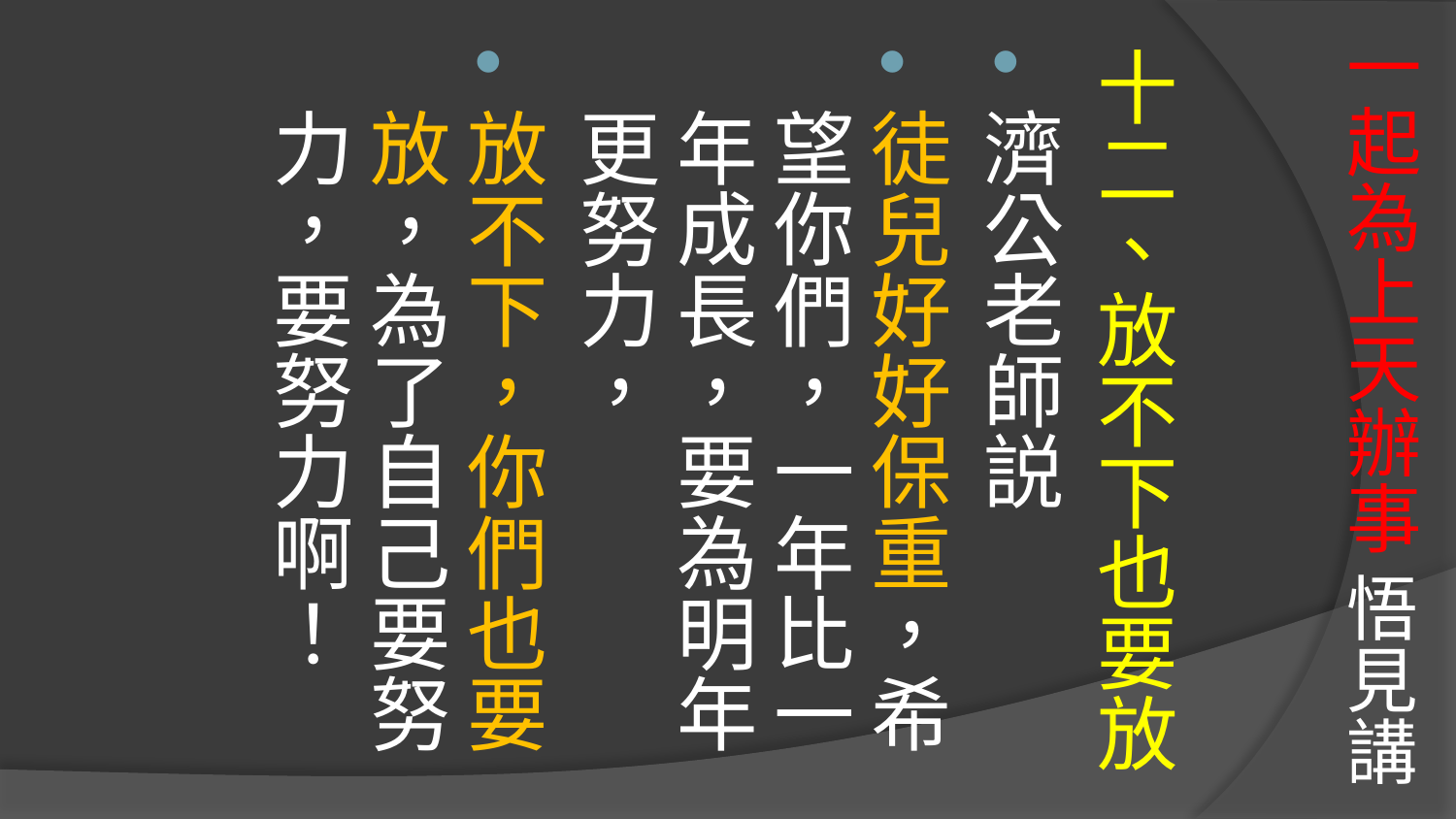

# 一起為上天辦事 悟見講
十二、放不下也要放
濟公老師説
徒兒好好保重，希望你們，一年比一年成長，要為明年更努力，
放不下，你們也要放，為了自己要努力，要努力啊！